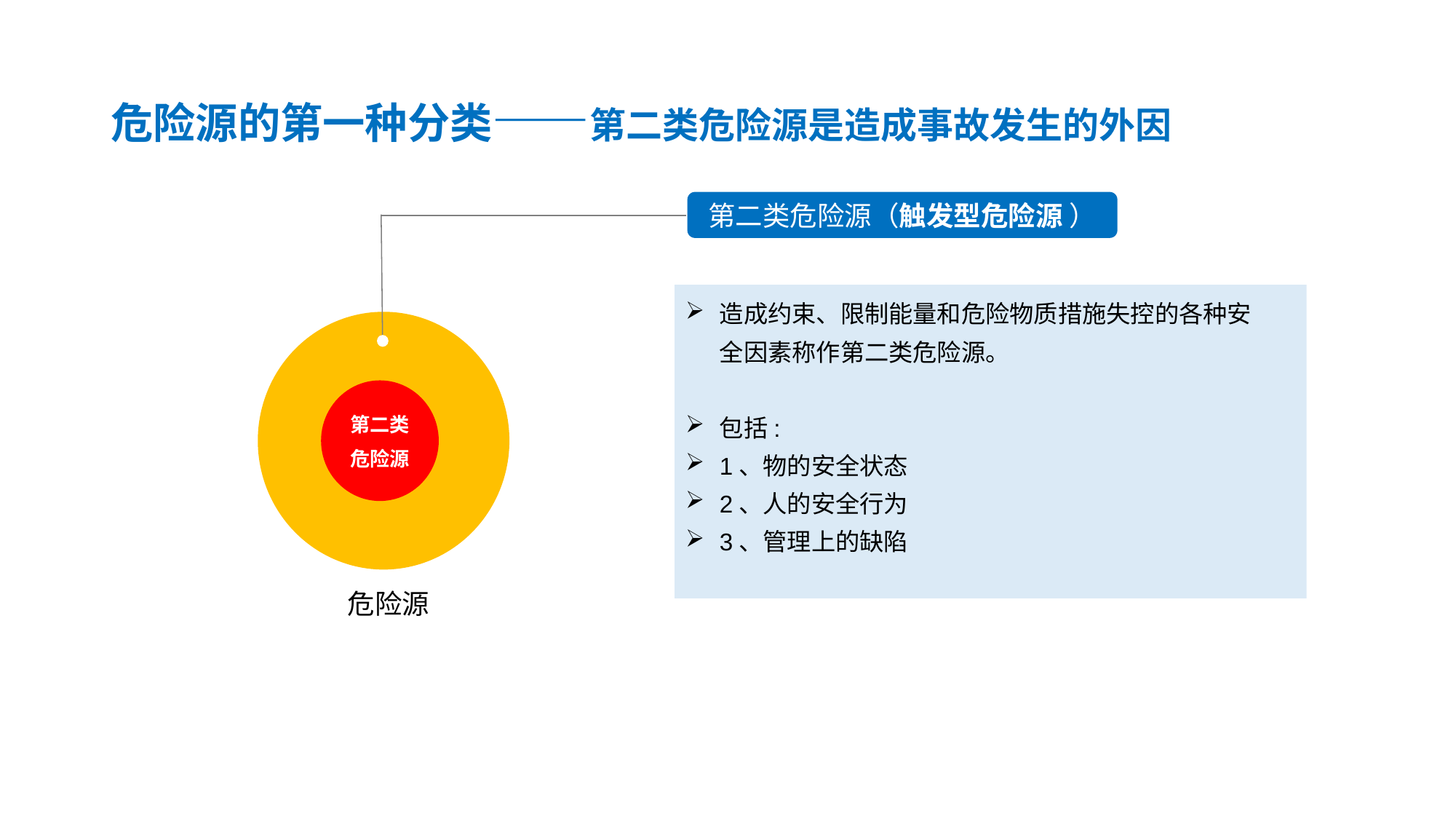

# 危险源的第一种分类——第二类危险源是造成事故发生的外因
第二类危险源（触发型危险源 ）

造成约束、限制能量和危险物质措施失控的各种安全因素称作第二类危险源。

包括:
1、物的安全状态
2、人的安全行为
3、管理上的缺陷

第二类
危险源
危险源